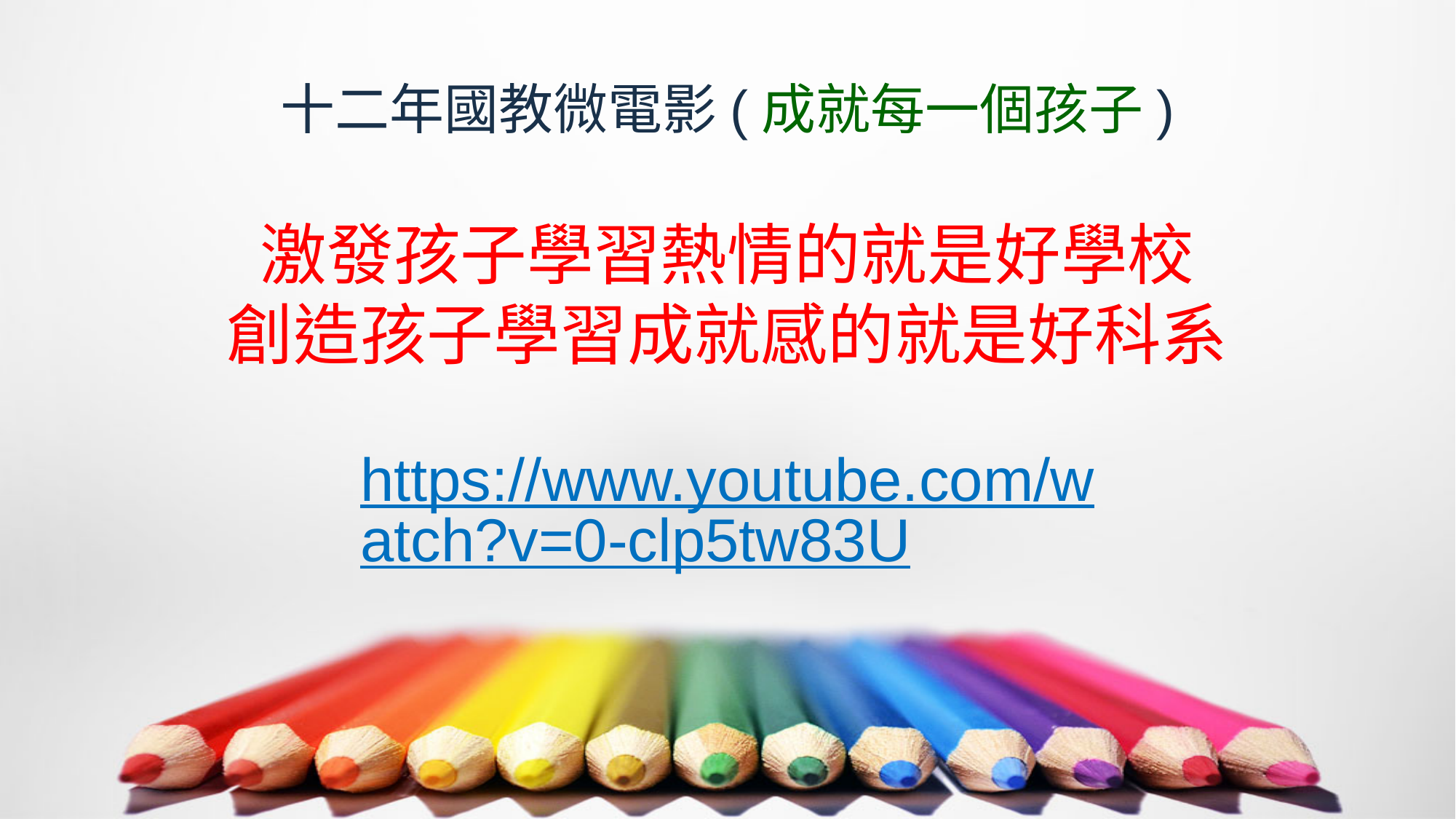

# 十二年國教微電影(成就每一個孩子)
激發孩子學習熱情的就是好學校
創造孩子學習成就感的就是好科系
https://www.youtube.com/watch?v=0-clp5tw83U